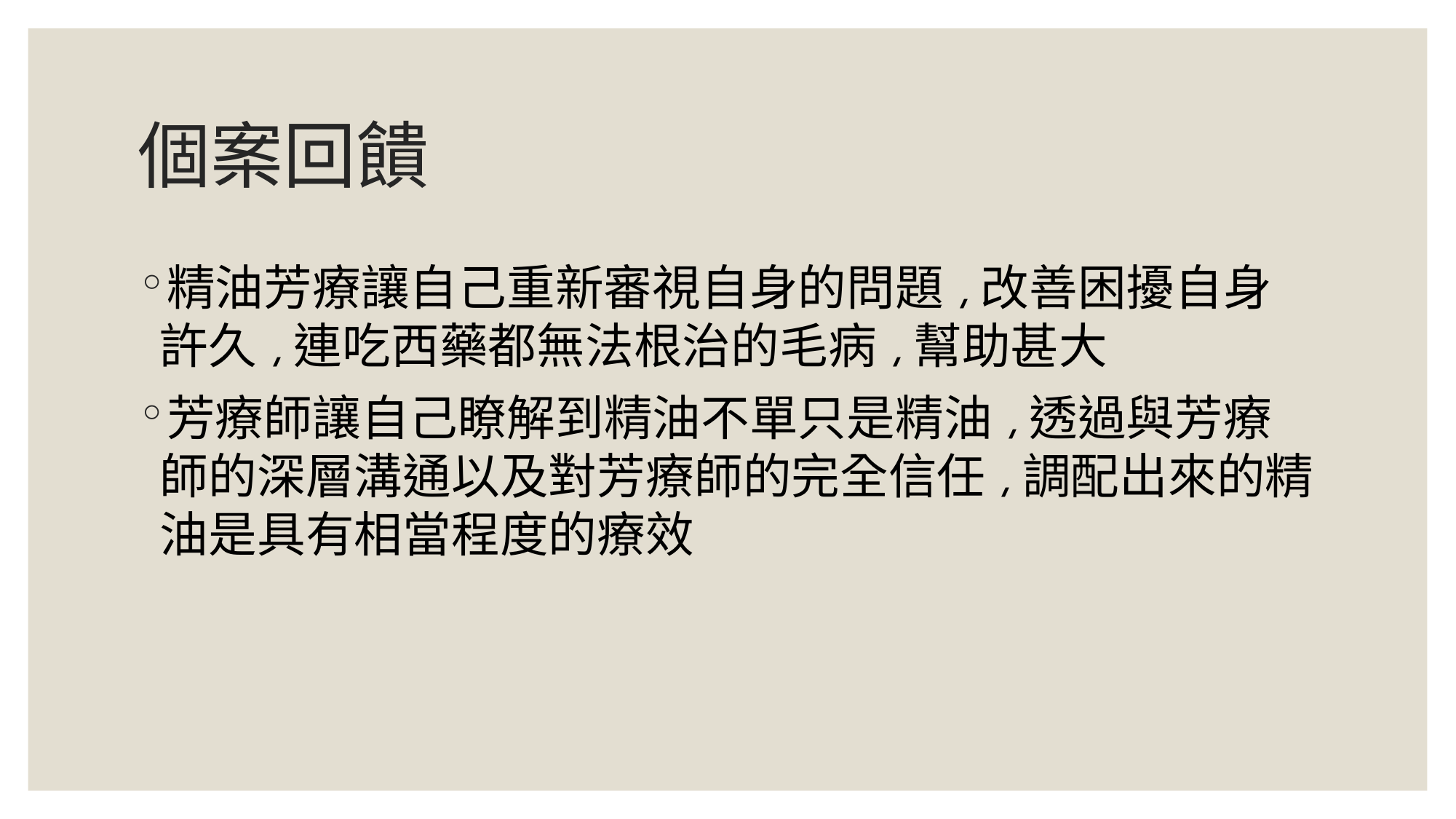

# 個案回饋
精油芳療讓自己重新審視自身的問題,改善困擾自身許久,連吃西藥都無法根治的毛病,幫助甚大
芳療師讓自己瞭解到精油不單只是精油,透過與芳療師的深層溝通以及對芳療師的完全信任,調配出來的精油是具有相當程度的療效